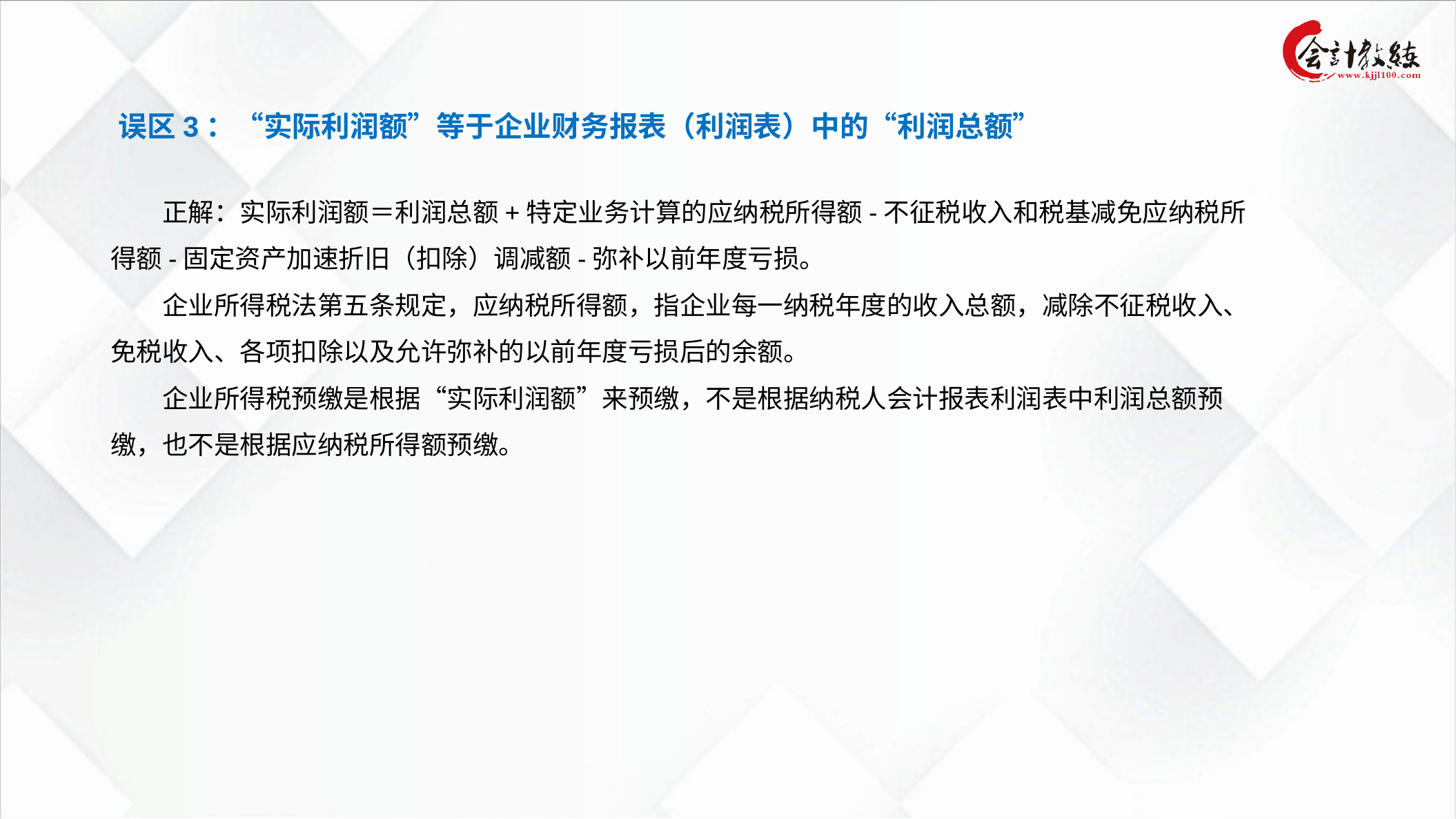

误区3：“实际利润额”等于企业财务报表（利润表）中的“利润总额”
正解：实际利润额＝利润总额+特定业务计算的应纳税所得额-不征税收入和税基减免应纳税所得额-固定资产加速折旧（扣除）调减额-弥补以前年度亏损。
企业所得税法第五条规定，应纳税所得额，指企业每一纳税年度的收入总额，减除不征税收入、免税收入、各项扣除以及允许弥补的以前年度亏损后的余额。
企业所得税预缴是根据“实际利润额”来预缴，不是根据纳税人会计报表利润表中利润总额预缴，也不是根据应纳税所得额预缴。